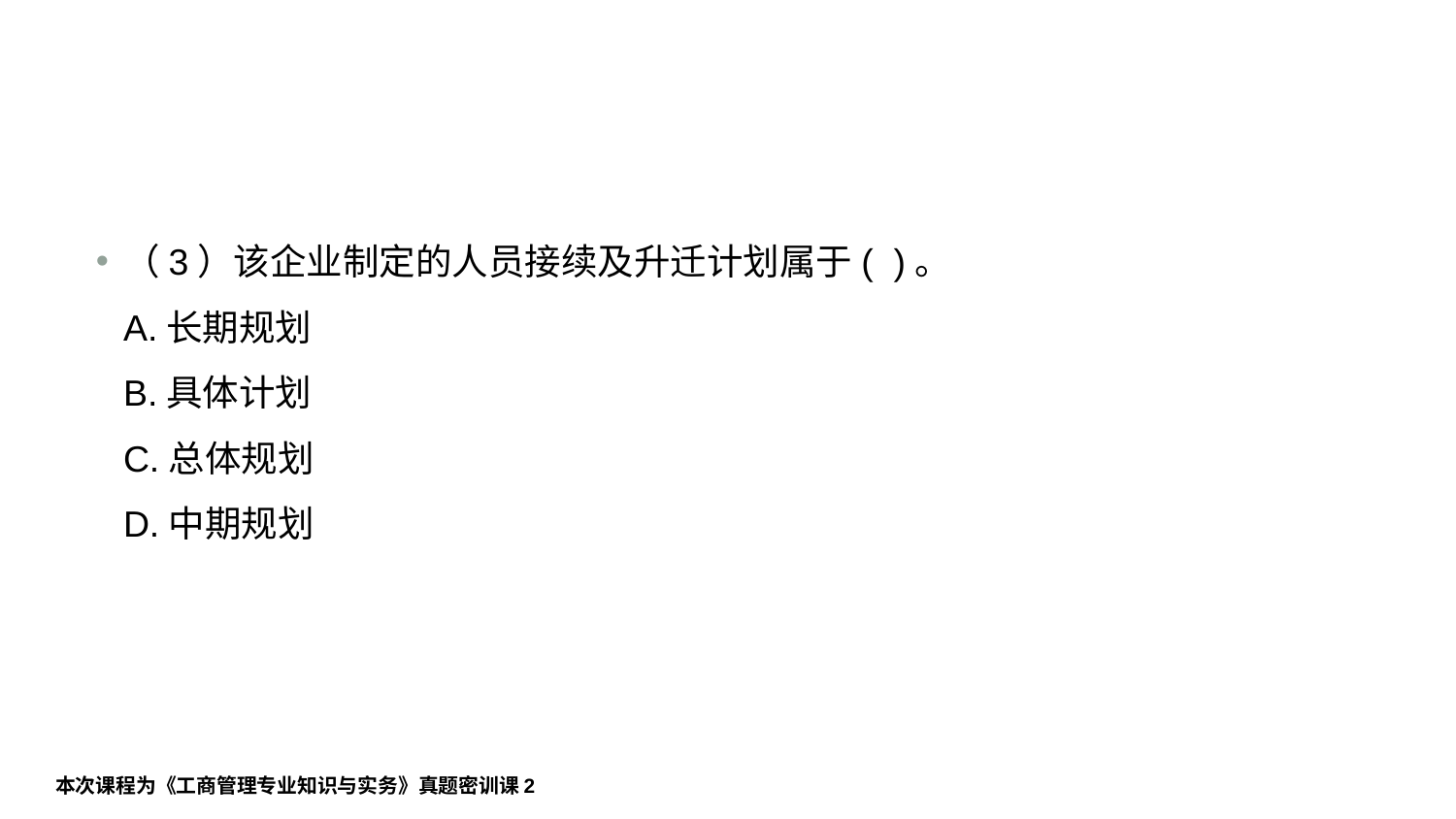

（3）该企业制定的人员接续及升迁计划属于(  )。
A.长期规划
B.具体计划
C.总体规划
D.中期规划